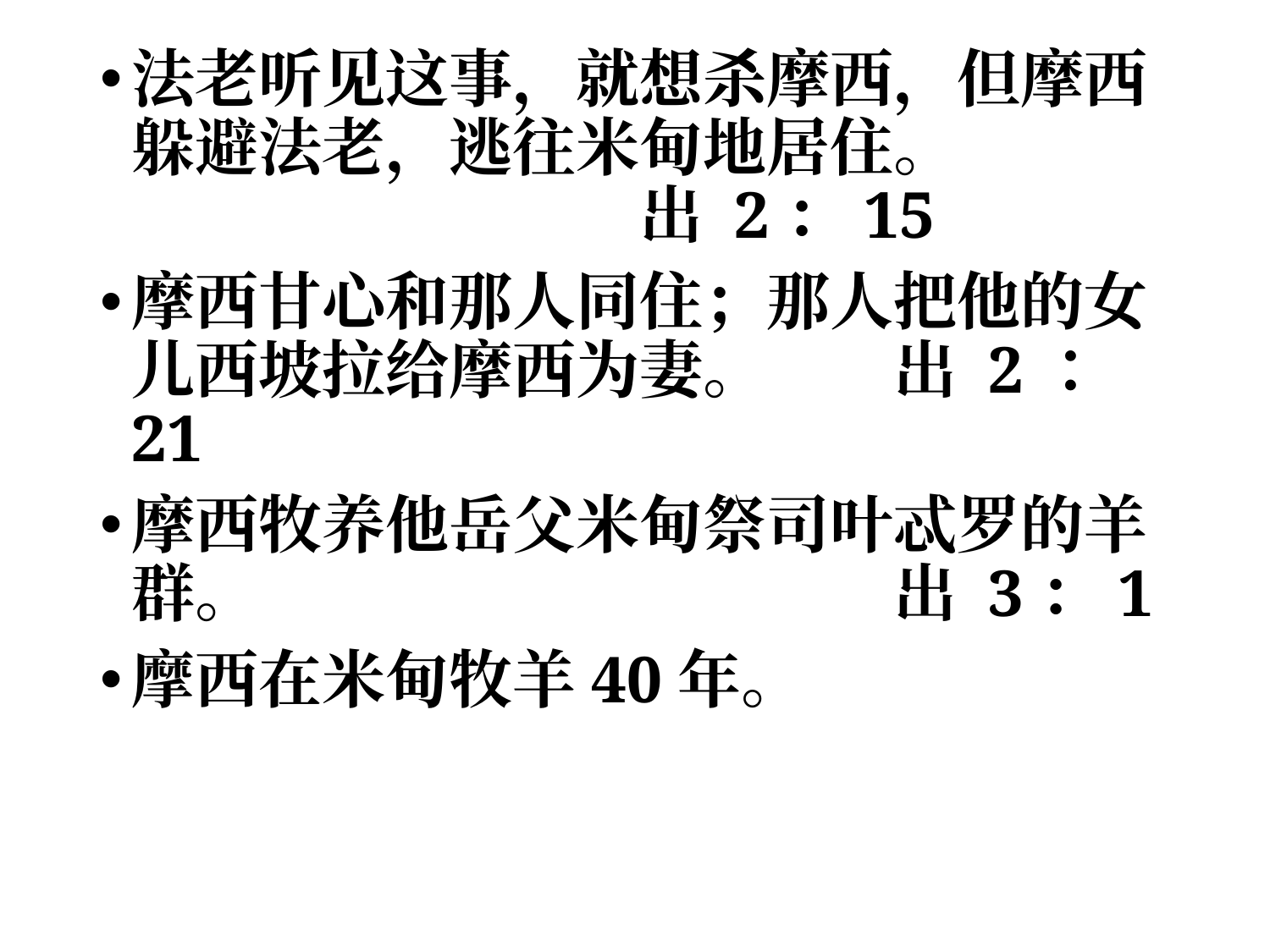

法老听见这事，就想杀摩西，但摩西躲避法老，逃往米甸地居住。 						出 2：15
摩西甘心和那人同住；那人把他的女儿西坡拉给摩西为妻。	出 2：21
摩西牧养他岳父米甸祭司叶忒罗的羊群。					出 3：1
摩西在米甸牧羊40年。